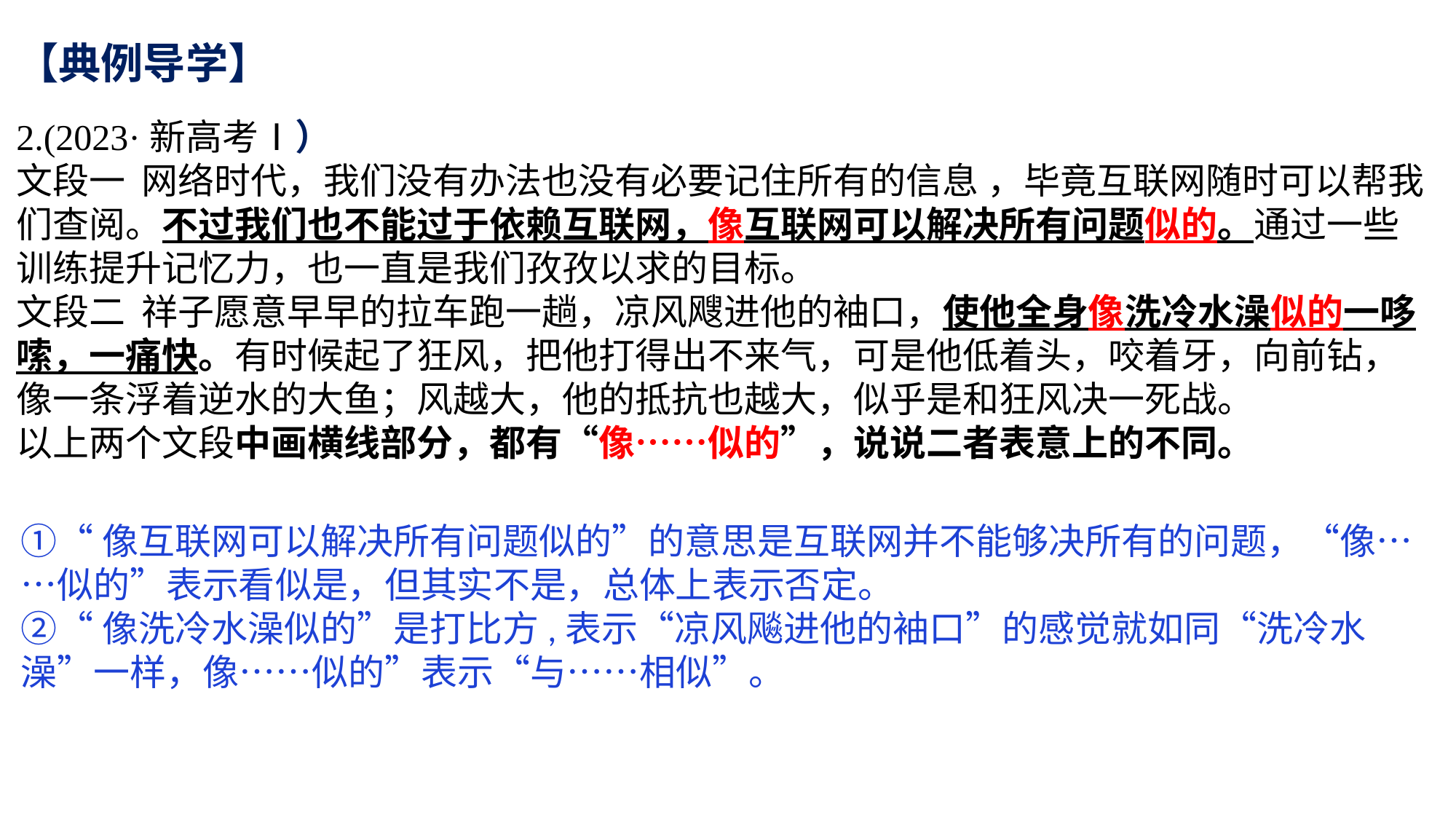

【典例导学】
2.(2023·新高考Ⅰ）
文段一  网络时代，我们没有办法也没有必要记住所有的信息 ，毕竟互联网随时可以帮我们查阅。不过我们也不能过于依赖互联网，像互联网可以解决所有问题似的。通过一些训练提升记忆力，也一直是我们孜孜以求的目标。
文段二  祥子愿意早早的拉车跑一趟，凉风飕进他的袖口，使他全身像洗冷水澡似的一哆嗦，一痛快。有时候起了狂风，把他打得出不来气，可是他低着头，咬着牙，向前钻，像一条浮着逆水的大鱼；风越大，他的抵抗也越大，似乎是和狂风决一死战。以上两个文段中画横线部分，都有“像……似的”，说说二者表意上的不同。

①“像互联网可以解决所有问题似的”的意思是互联网并不能够决所有的问题，“像……似的”表示看似是，但其实不是，总体上表示否定。
②“像洗冷水澡似的”是打比方,表示“凉风飚进他的袖口”的感觉就如同“洗冷水澡”一样，像……似的”表示“与……相似”。